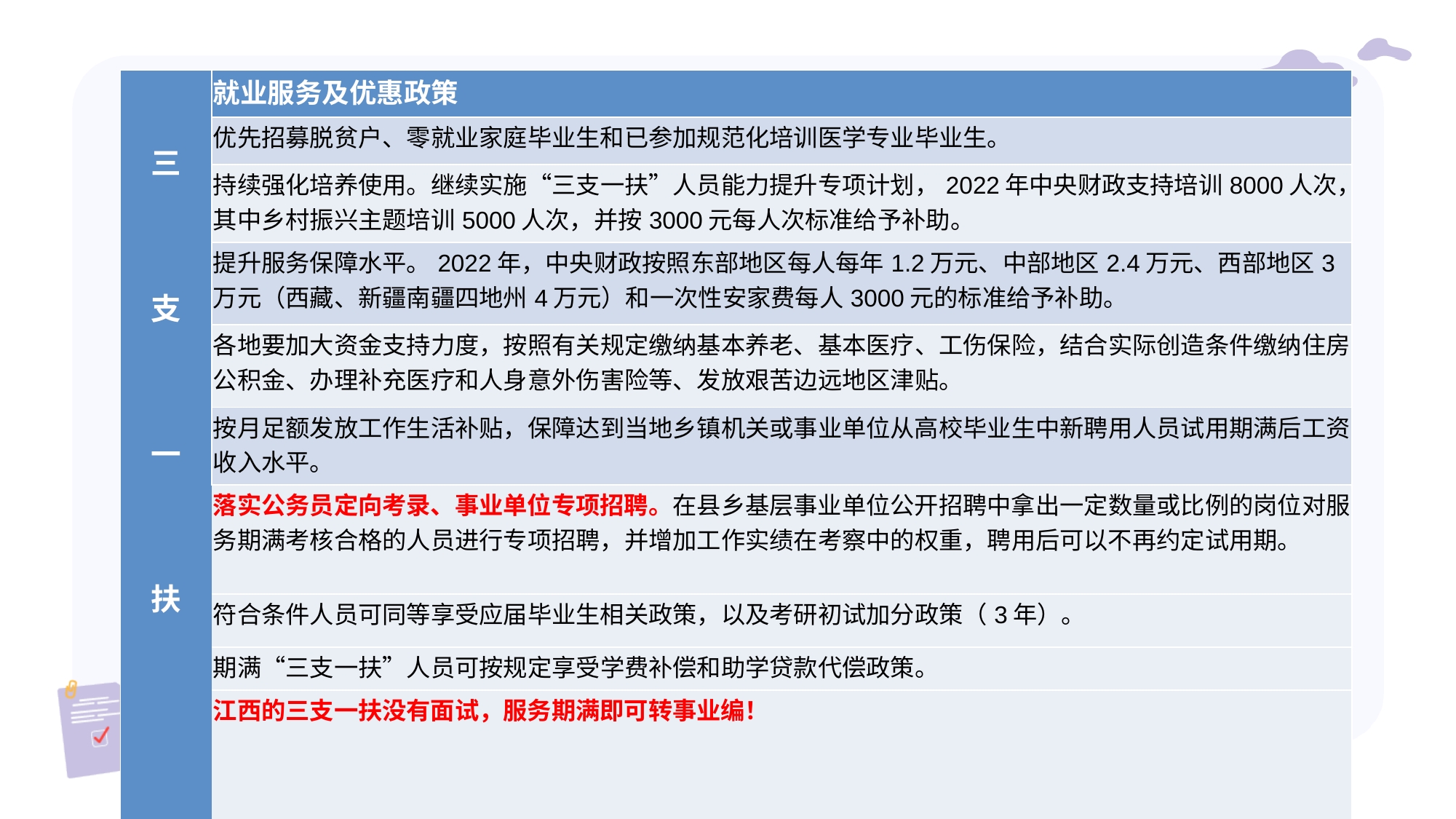

| 三 支 一 扶 | 就业服务及优惠政策 |
| --- | --- |
|  | 优先招募脱贫户、零就业家庭毕业生和已参加规范化培训医学专业毕业生。 |
|  | 持续强化培养使用。继续实施“三支一扶”人员能力提升专项计划，2022年中央财政支持培训8000人次，其中乡村振兴主题培训5000人次，并按3000元每人次标准给予补助。 |
|  | 提升服务保障水平。2022年，中央财政按照东部地区每人每年1.2万元、中部地区2.4万元、西部地区3万元（西藏、新疆南疆四地州4万元）和一次性安家费每人3000元的标准给予补助。 |
|  | 各地要加大资金支持力度，按照有关规定缴纳基本养老、基本医疗、工伤保险，结合实际创造条件缴纳住房公积金、办理补充医疗和人身意外伤害险等、发放艰苦边远地区津贴。 |
|  | 按月足额发放工作生活补贴，保障达到当地乡镇机关或事业单位从高校毕业生中新聘用人员试用期满后工资收入水平。 |
|  | 落实公务员定向考录、事业单位专项招聘。在县乡基层事业单位公开招聘中拿出一定数量或比例的岗位对服务期满考核合格的人员进行专项招聘，并增加工作实绩在考察中的权重，聘用后可以不再约定试用期。 |
|  | 符合条件人员可同等享受应届毕业生相关政策，以及考研初试加分政策（3年）。 |
|  | 期满“三支一扶”人员可按规定享受学费补偿和助学贷款代偿政策。 |
|  | 江西的三支一扶没有面试，服务期满即可转事业编！ |